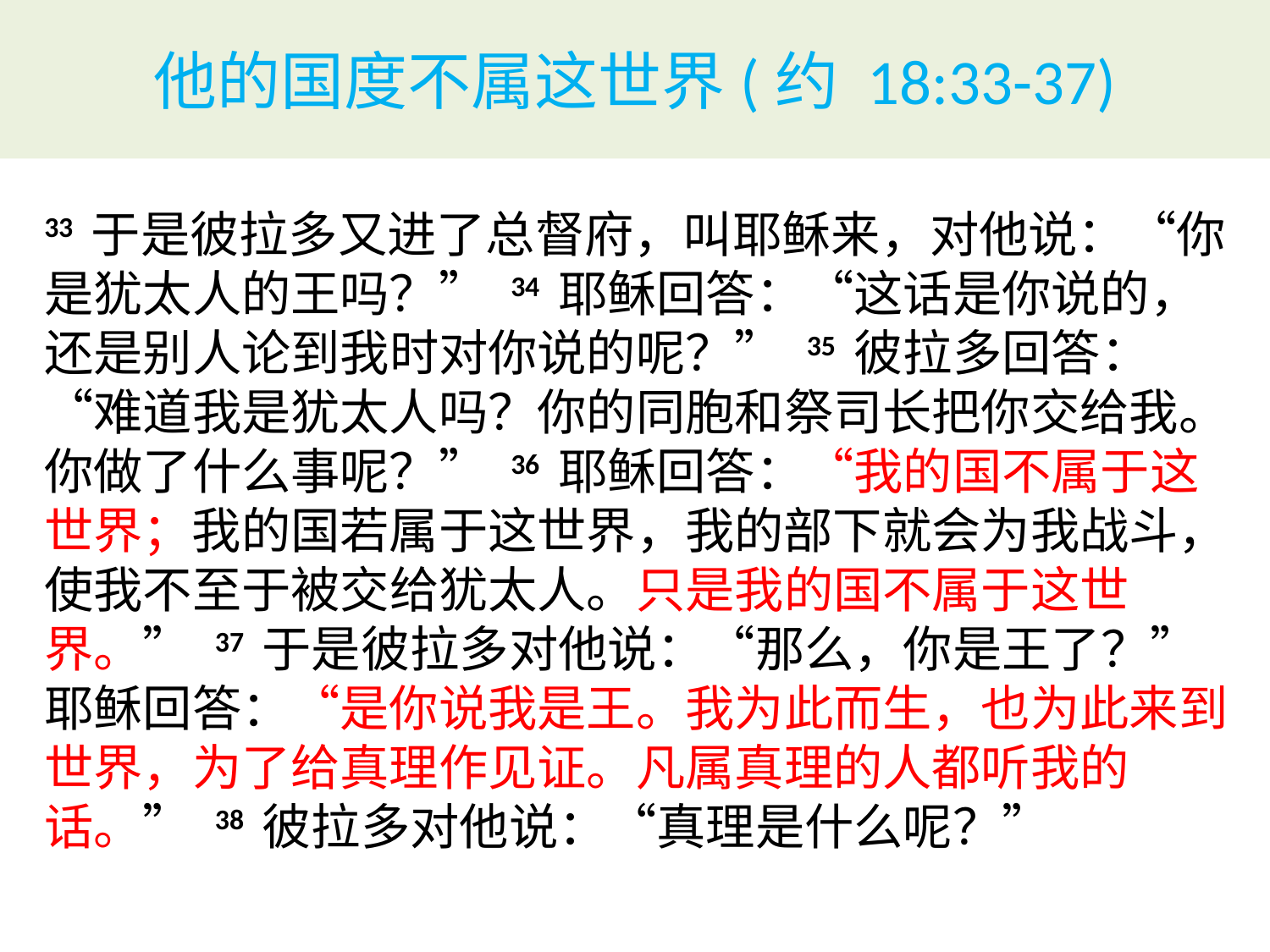

# 他的国度不属这世界(约 18:33-37)
33 于是彼拉多又进了总督府，叫耶稣来，对他说：“你是犹太人的王吗？” 34 耶稣回答：“这话是你说的，还是别人论到我时对你说的呢？” 35 彼拉多回答：“难道我是犹太人吗？你的同胞和祭司长把你交给我。你做了什么事呢？” 36 耶稣回答：“我的国不属于这世界；我的国若属于这世界，我的部下就会为我战斗，使我不至于被交给犹太人。只是我的国不属于这世界。” 37 于是彼拉多对他说：“那么，你是王了？”耶稣回答：“是你说我是王。我为此而生，也为此来到世界，为了给真理作见证。凡属真理的人都听我的话。” 38 彼拉多对他说：“真理是什么呢？”